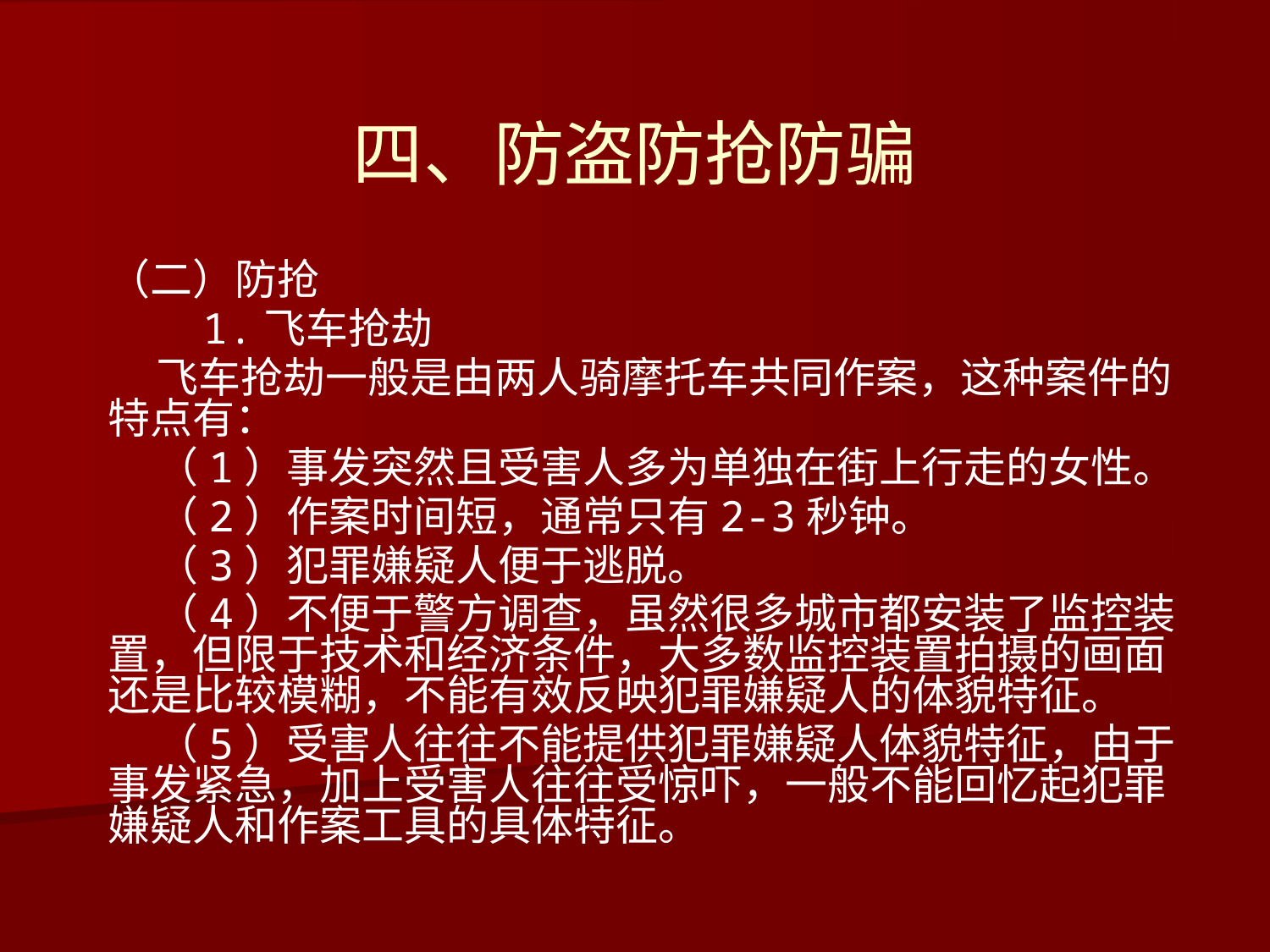

# 四、防盗防抢防骗
（二）防抢
　　1.飞车抢劫
    飞车抢劫一般是由两人骑摩托车共同作案，这种案件的特点有：
    （1）事发突然且受害人多为单独在街上行走的女性。
    （2）作案时间短，通常只有2-3秒钟。
    （3）犯罪嫌疑人便于逃脱。
    （4）不便于警方调查，虽然很多城市都安装了监控装置，但限于技术和经济条件，大多数监控装置拍摄的画面还是比较模糊，不能有效反映犯罪嫌疑人的体貌特征。
    （5）受害人往往不能提供犯罪嫌疑人体貌特征，由于事发紧急，加上受害人往往受惊吓，一般不能回忆起犯罪嫌疑人和作案工具的具体特征。
61